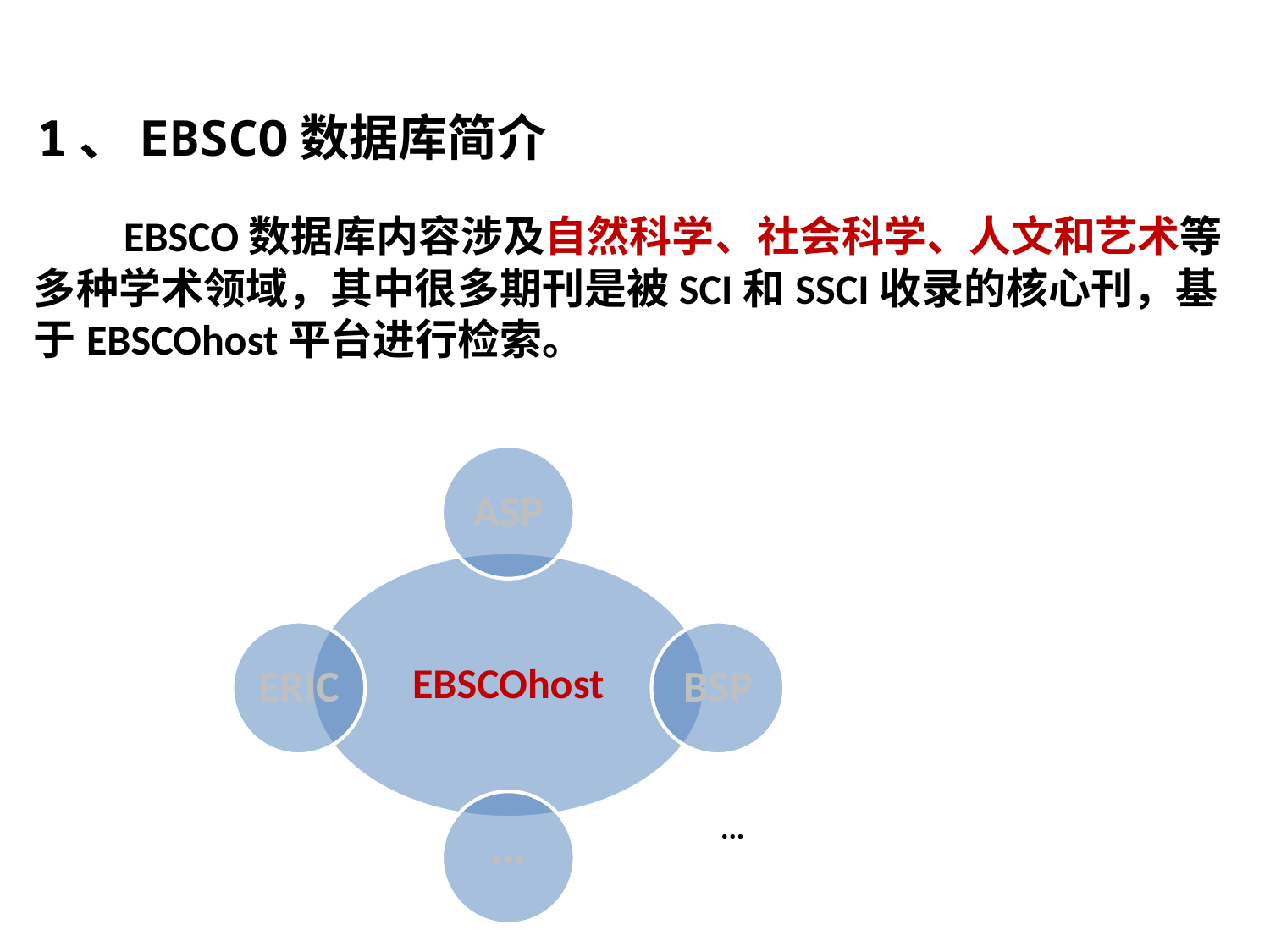

#
1、EBSCO数据库简介
        EBSCO数据库内容涉及自然科学、社会科学、人文和艺术等多种学术领域，其中很多期刊是被SCI和SSCI收录的核心刊，基于EBSCOhost平台进行检索。
EBSCOhost
ASP
BSP
···
ERIC
···